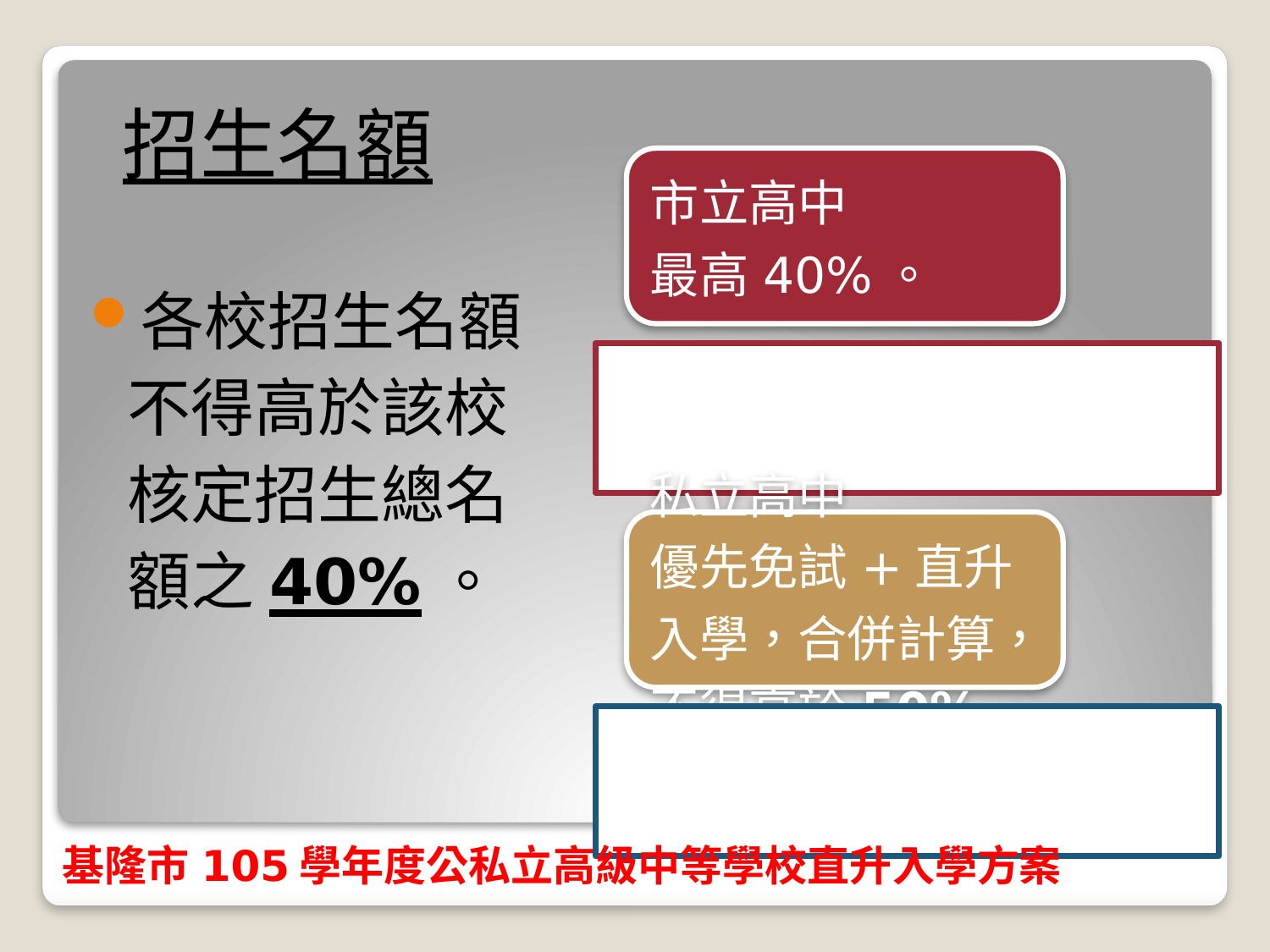

招生名額
市立高中
最高40%。
私立高中
優先免試+直升入學，合併計算，不得高於50%
各校招生名額不得高於該校核定招生總名額之40%。
# 基隆市105學年度公私立高級中等學校直升入學方案